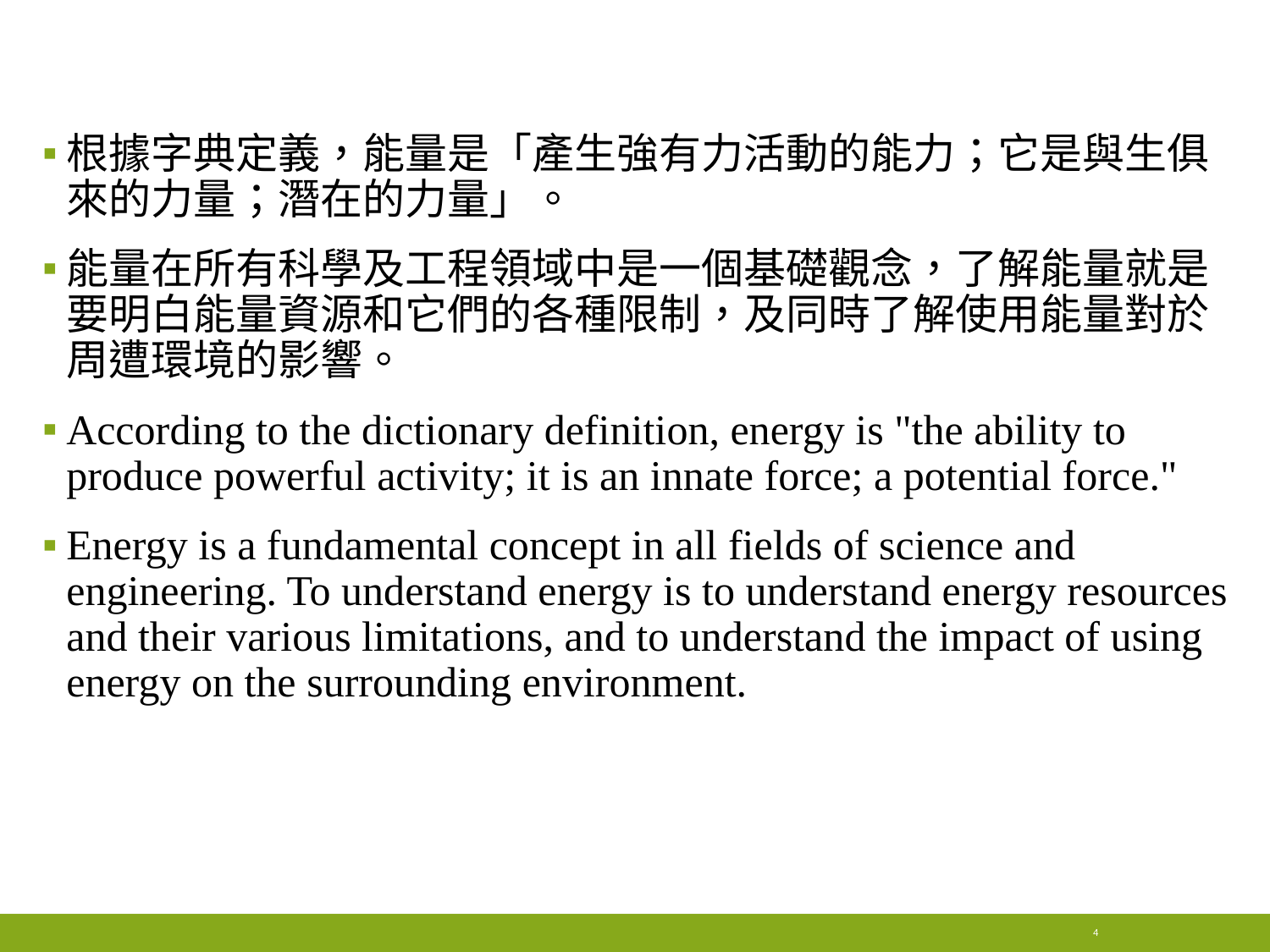

#
根據字典定義，能量是「產生強有力活動的能力；它是與生俱來的力量；潛在的力量」。
能量在所有科學及工程領域中是一個基礎觀念，了解能量就是要明白能量資源和它們的各種限制，及同時了解使用能量對於周遭環境的影響。
According to the dictionary definition, energy is "the ability to produce powerful activity; it is an innate force; a potential force."
Energy is a fundamental concept in all fields of science and engineering. To understand energy is to understand energy resources and their various limitations, and to understand the impact of using energy on the surrounding environment.
4